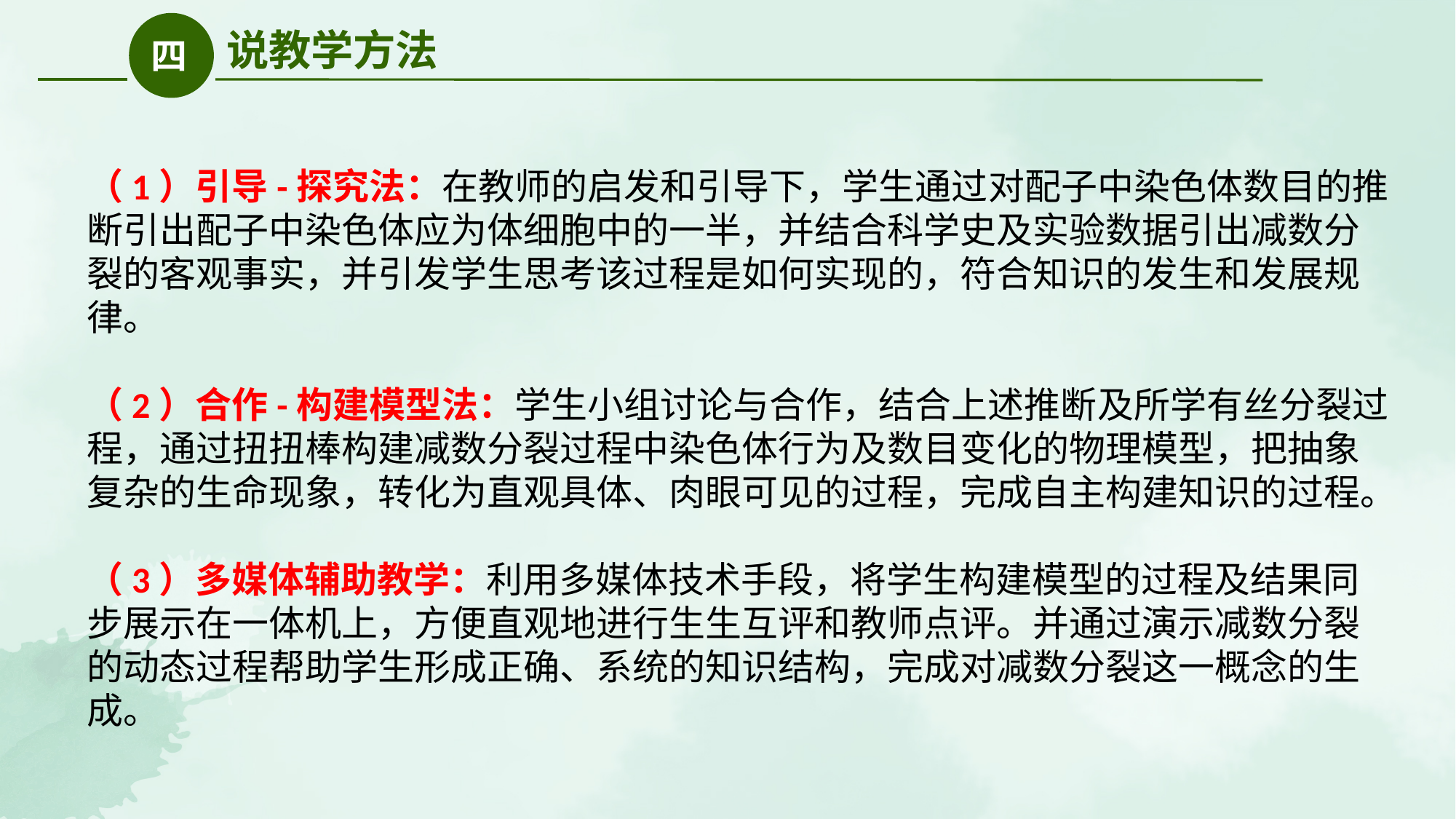

说教学方法
四
（1）引导-探究法：在教师的启发和引导下，学生通过对配子中染色体数目的推断引出配子中染色体应为体细胞中的一半，并结合科学史及实验数据引出减数分裂的客观事实，并引发学生思考该过程是如何实现的，符合知识的发生和发展规律。

（2）合作-构建模型法：学生小组讨论与合作，结合上述推断及所学有丝分裂过程，通过扭扭棒构建减数分裂过程中染色体行为及数目变化的物理模型，把抽象复杂的生命现象，转化为直观具体、肉眼可见的过程，完成自主构建知识的过程。

（3）多媒体辅助教学：利用多媒体技术手段，将学生构建模型的过程及结果同步展示在一体机上，方便直观地进行生生互评和教师点评。并通过演示减数分裂的动态过程帮助学生形成正确、系统的知识结构，完成对减数分裂这一概念的生成。